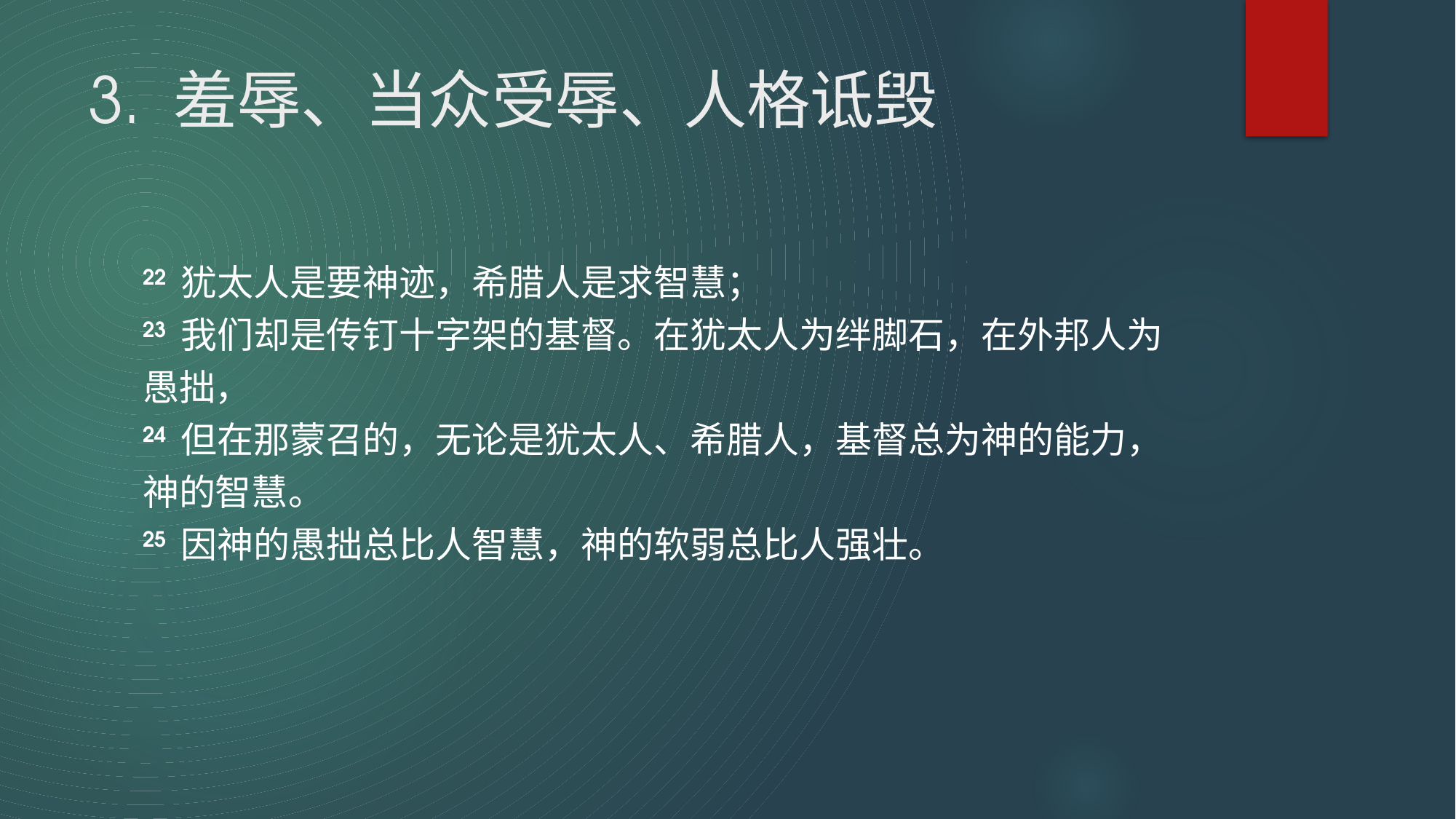

# 3. 羞辱、当众受辱、人格诋毁
22 犹太人是要神迹，希腊人是求智慧；
23 我们却是传钉十字架的基督。在犹太人为绊脚石，在外邦人为愚拙，
24 但在那蒙召的，无论是犹太人、希腊人，基督总为神的能力，神的智慧。
25 因神的愚拙总比人智慧，神的软弱总比人强壮。